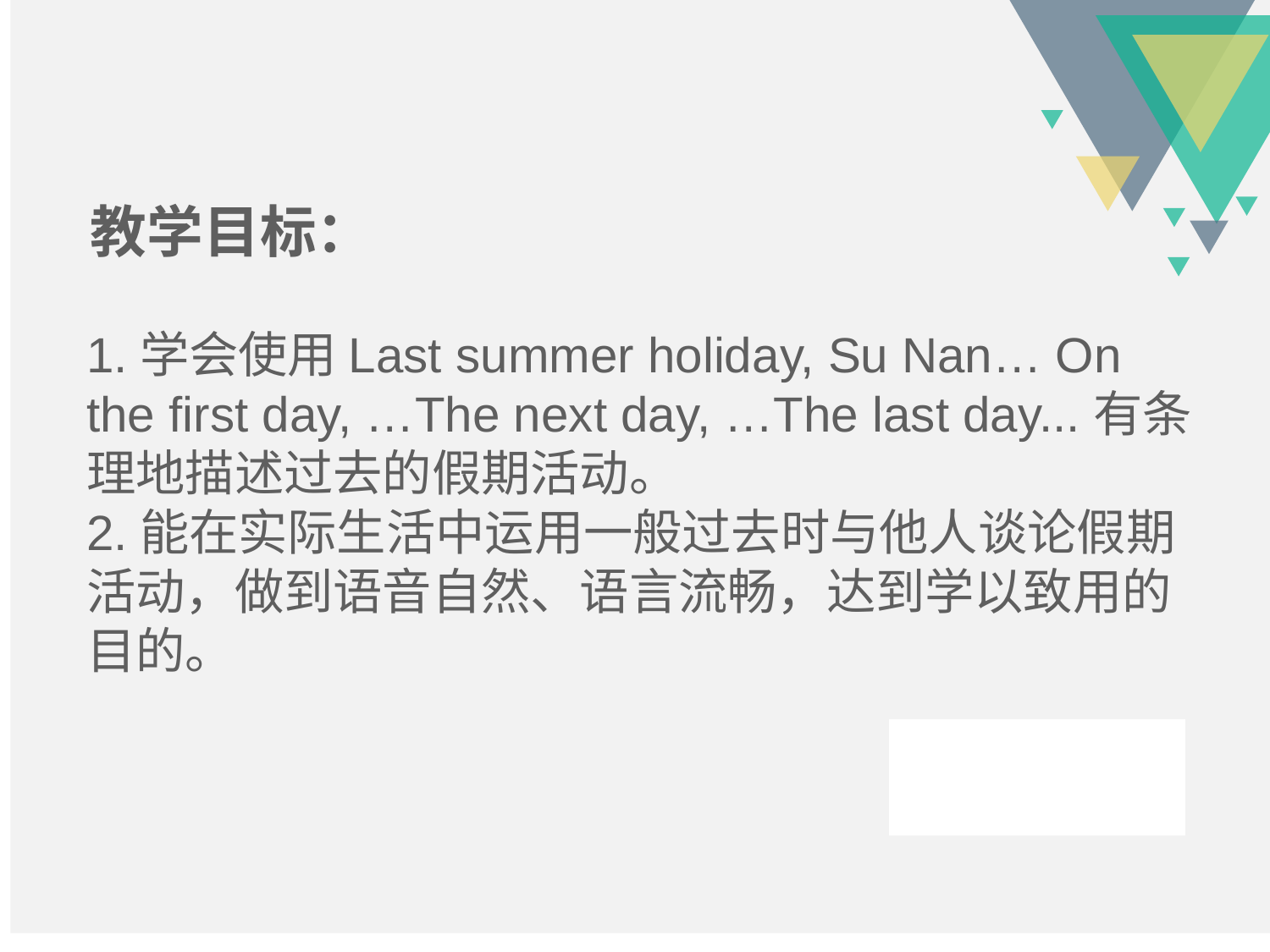

教学目标：
1.学会使用Last summer holiday, Su Nan… On the first day, …The next day, …The last day...有条理地描述过去的假期活动。
2.能在实际生活中运用一般过去时与他人谈论假期活动，做到语音自然、语言流畅，达到学以致用的目的。